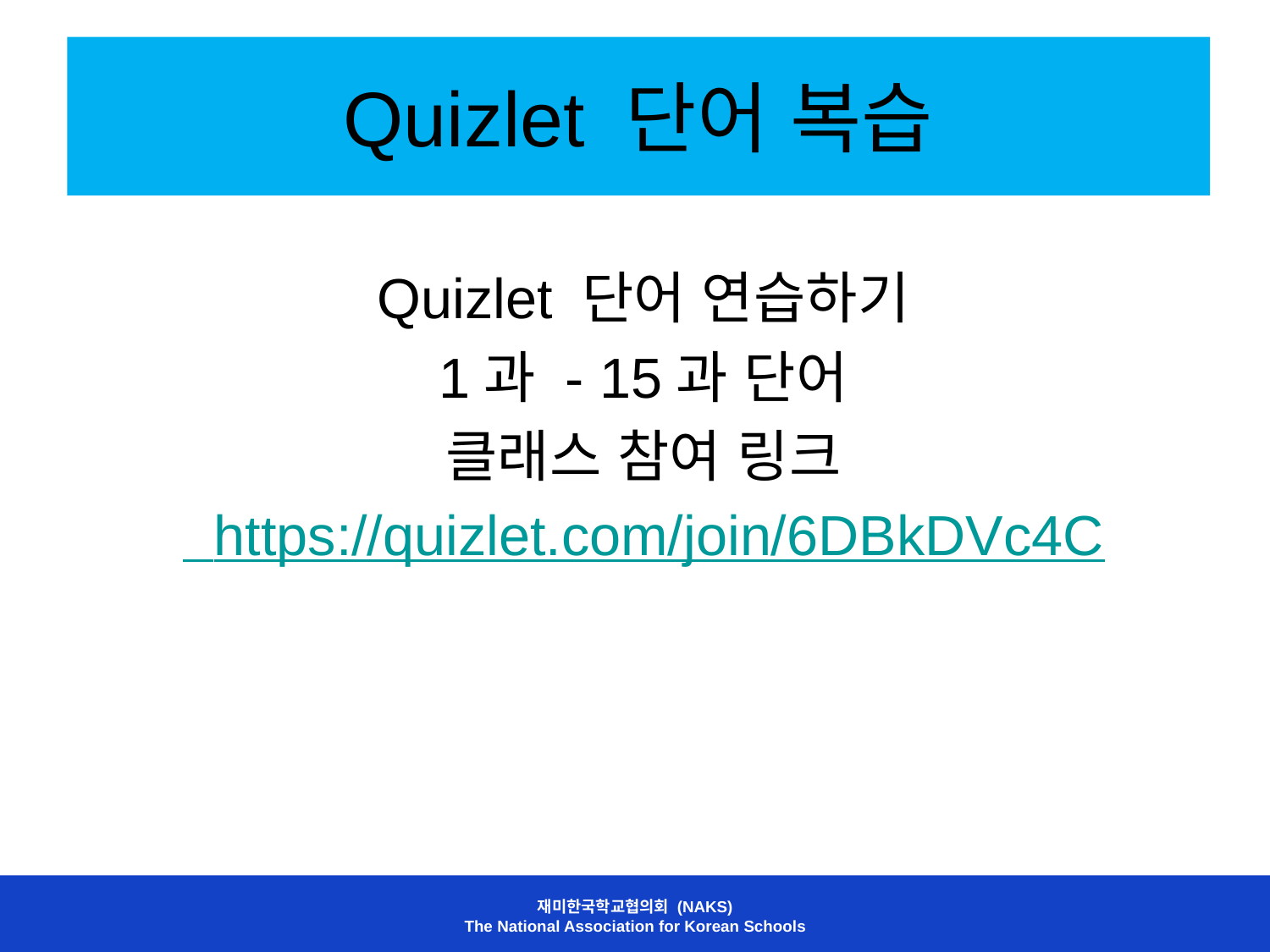

# Quizlet 단어 복습
Quizlet 단어 연습하기
1과 - 15과 단어
클래스 참여 링크
  https://quizlet.com/join/6DBkDVc4C

재미한국학교협의회 (NAKS)
The National Association for Korean Schools